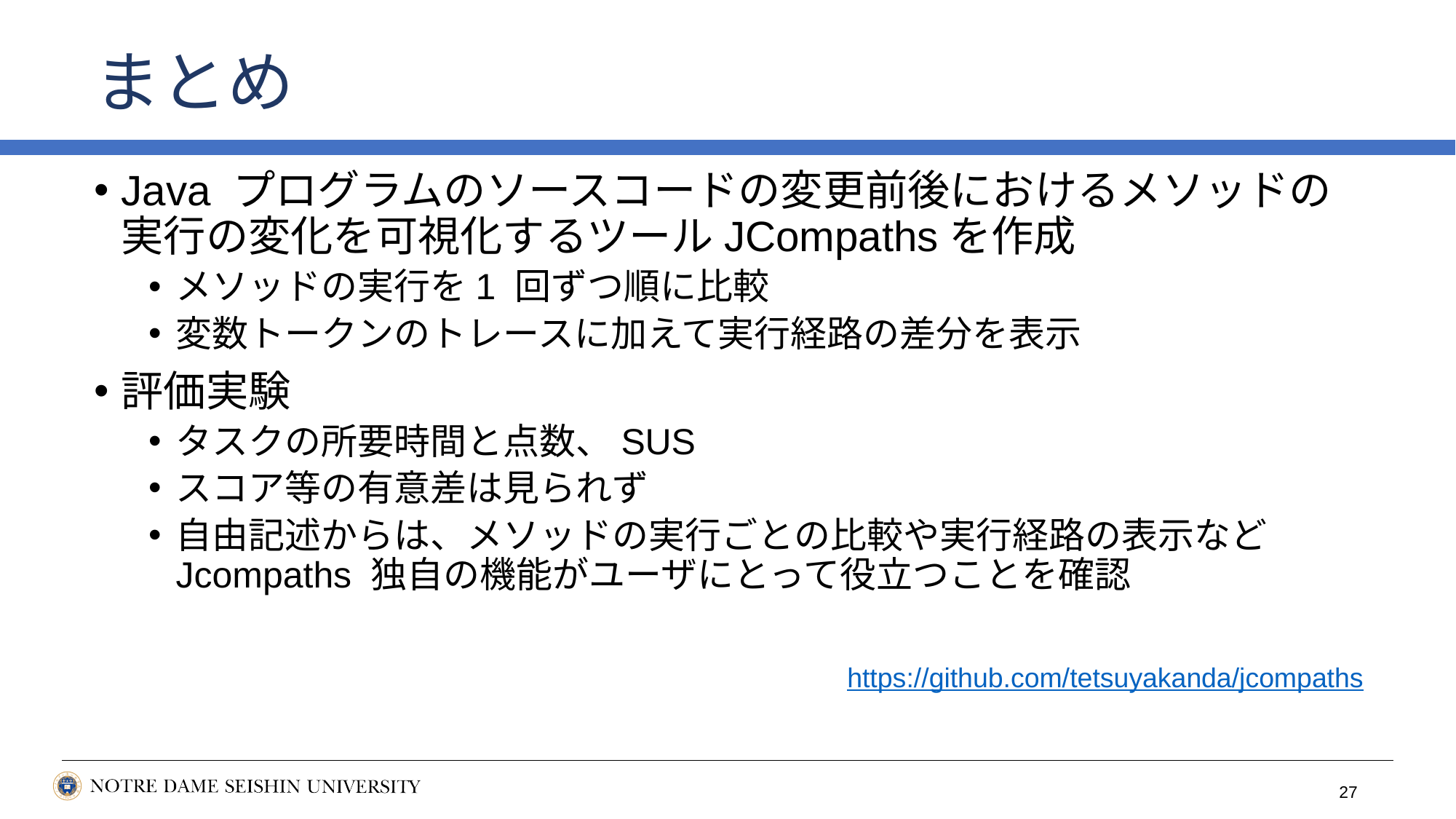

# まとめ
Java プログラムのソースコードの変更前後におけるメソッドの実行の変化を可視化するツールJCompathsを作成
メソッドの実行を1 回ずつ順に比較
変数トークンのトレースに加えて実行経路の差分を表示
評価実験
タスクの所要時間と点数、SUS
スコア等の有意差は見られず
自由記述からは、メソッドの実行ごとの比較や実行経路の表示などJcompaths 独自の機能がユーザにとって役立つことを確認
https://github.com/tetsuyakanda/jcompaths